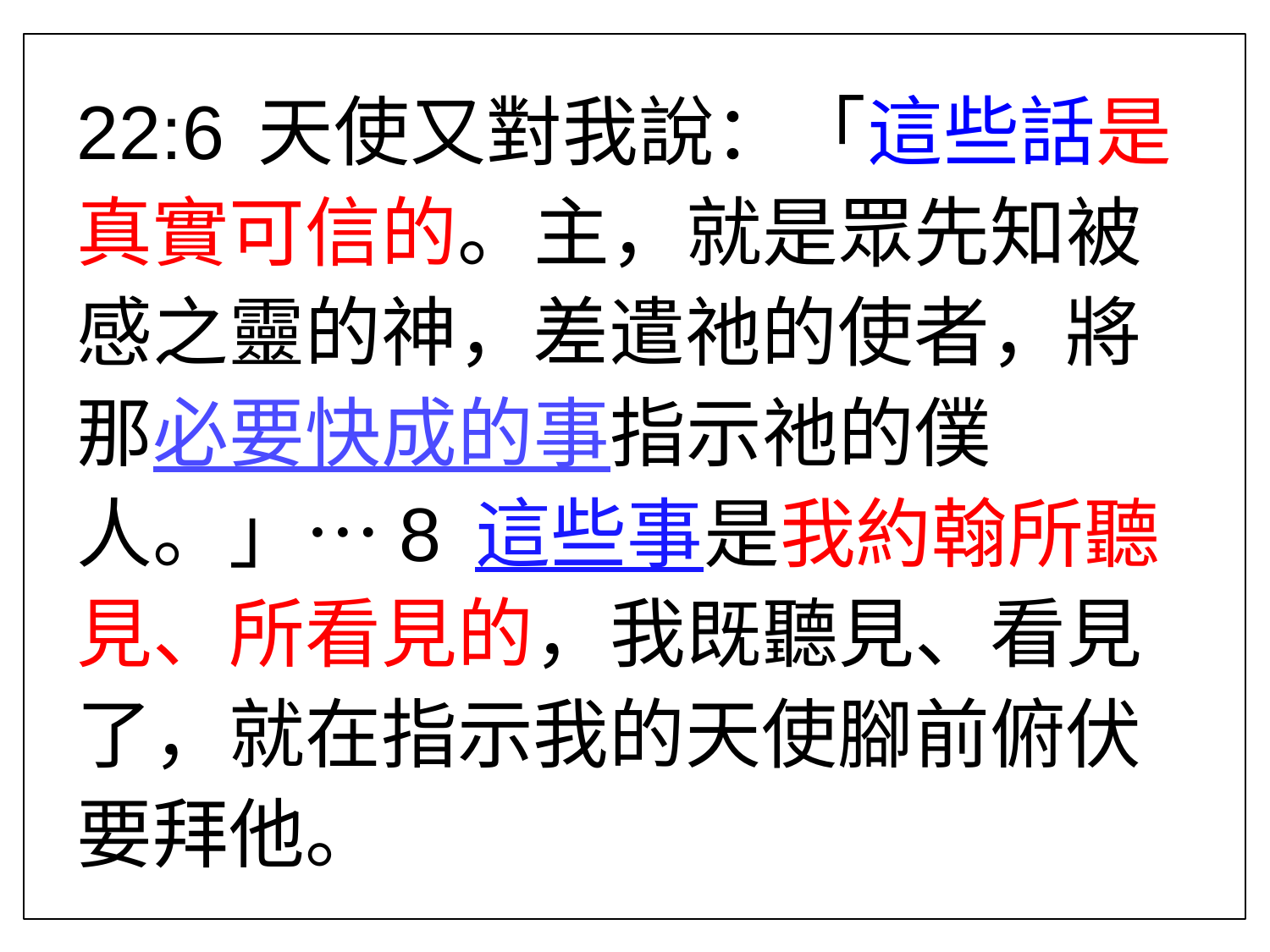

22:6 天使又對我說：「這些話是真實可信的。主，就是眾先知被感之靈的神，差遣祂的使者，將那必要快成的事指示祂的僕人。」…8 這些事是我約翰所聽見、所看見的，我既聽見、看見了，就在指示我的天使腳前俯伏要拜他。